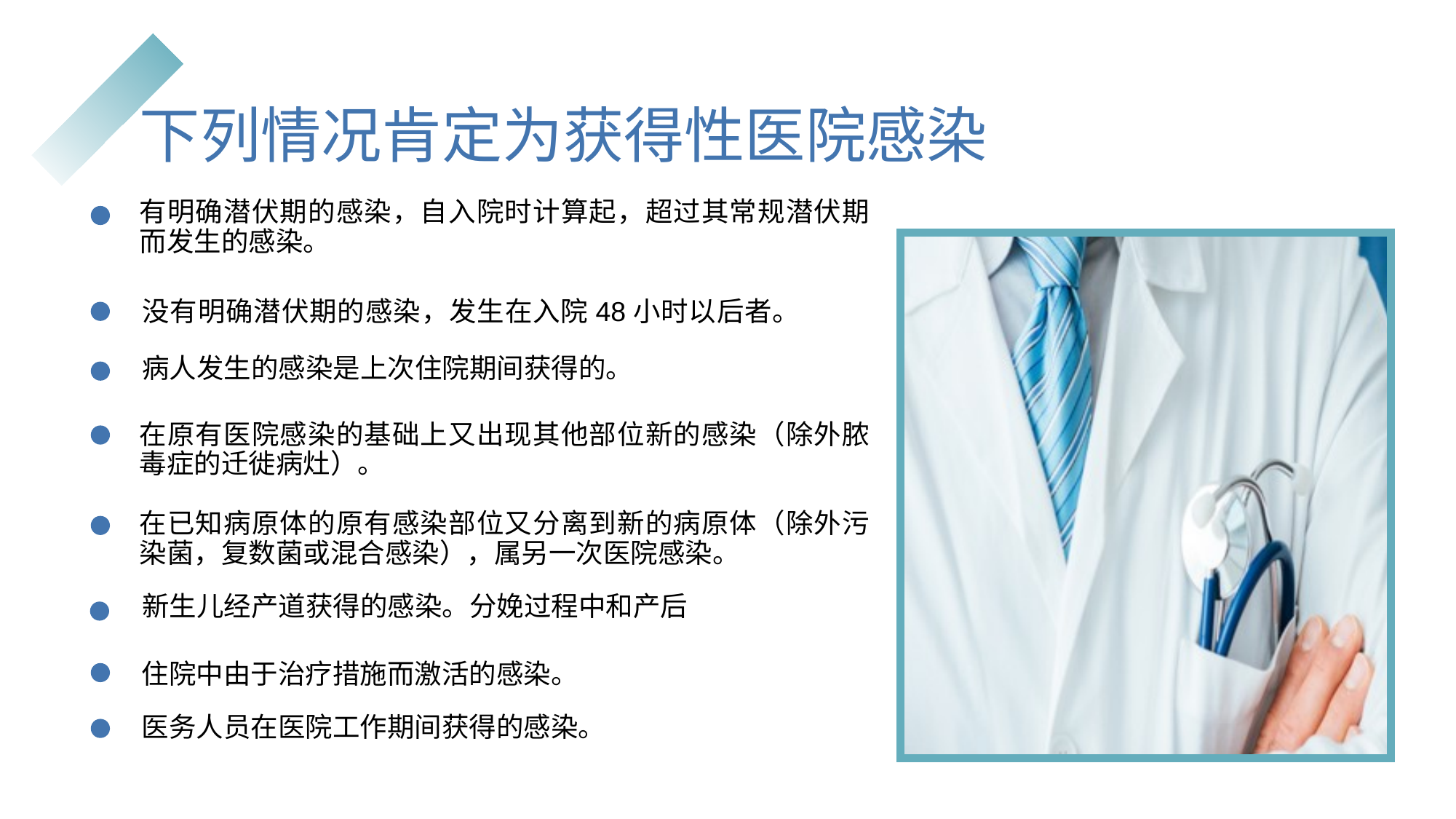

# 下列情况肯定为获得性医院感染
有明确潜伏期的感染，自入院时计算起，超过其常规潜伏期而发生的感染。

没有明确潜伏期的感染，发生在入院48小时以后者。

病人发生的感染是上次住院期间获得的。

在原有医院感染的基础上又出现其他部位新的感染（除外脓毒症的迁徙病灶）。

在已知病原体的原有感染部位又分离到新的病原体（除外污染菌，复数菌或混合感染），属另一次医院感染。

新生儿经产道获得的感染。分娩过程中和产后

住院中由于治疗措施而激活的感染。

医务人员在医院工作期间获得的感染。